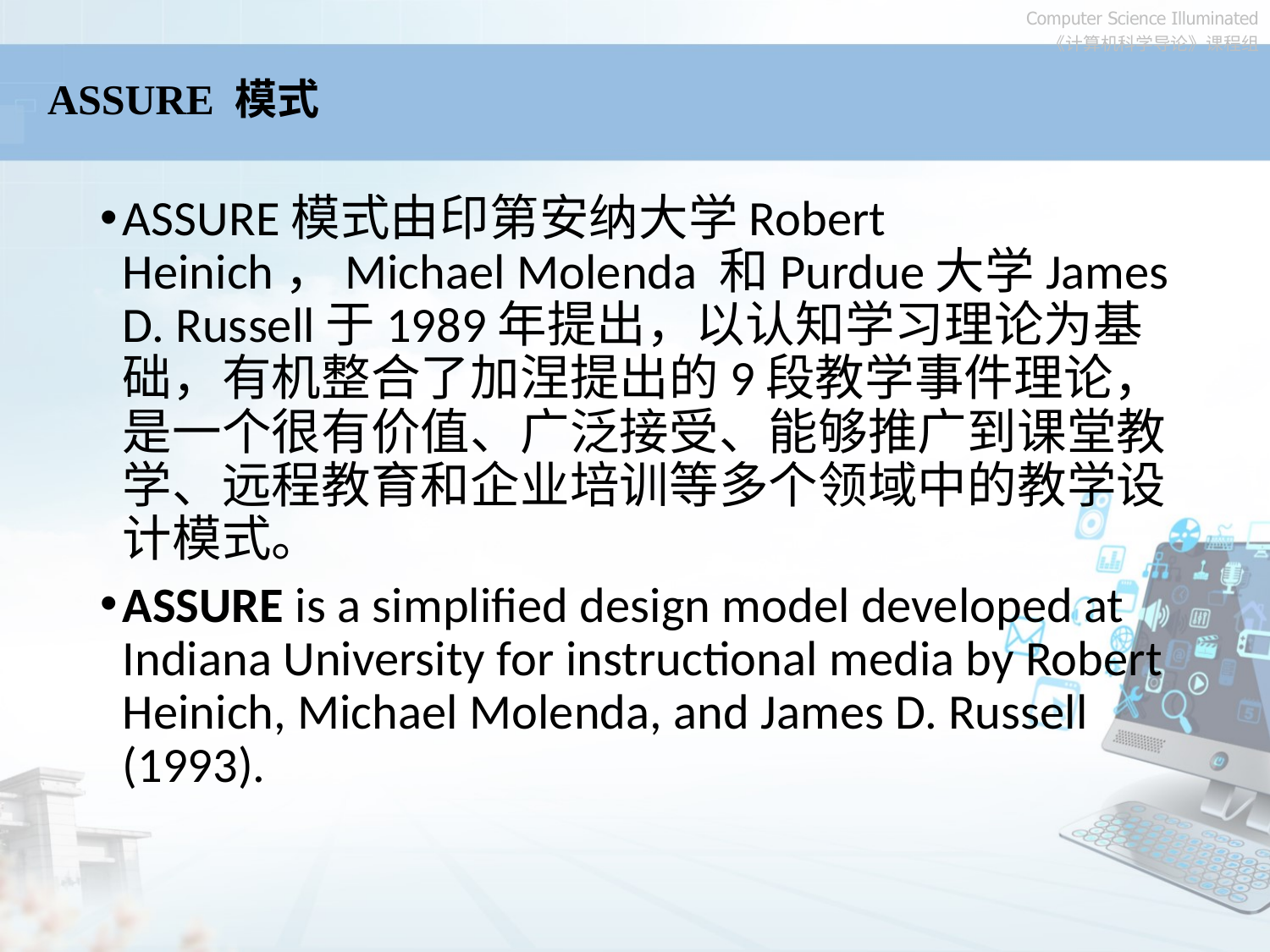

ASSURE 模式
ASSURE模式由印第安纳大学Robert Heinich，Michael Molenda 和Purdue大学James D. Russell于1989年提出，以认知学习理论为基础，有机整合了加涅提出的9段教学事件理论，是一个很有价值、广泛接受、能够推广到课堂教学、远程教育和企业培训等多个领域中的教学设计模式。
ASSURE is a simplified design model developed at Indiana University for instructional media by Robert Heinich, Michael Molenda, and James D. Russell (1993).